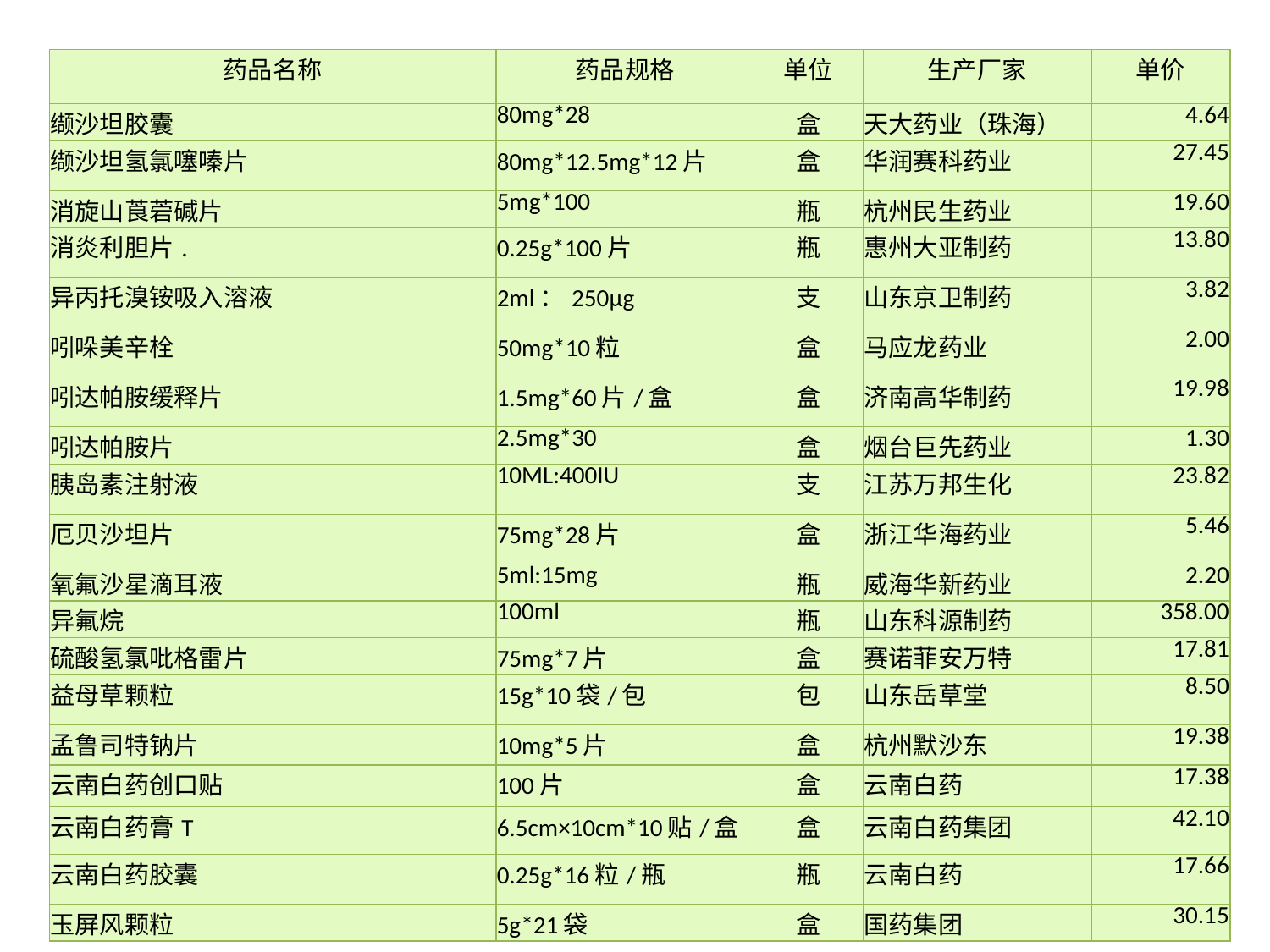

| 药品名称 | 药品规格 | 单位 | 生产厂家 | 单价 |
| --- | --- | --- | --- | --- |
| 缬沙坦胶囊 | 80mg\*28 | 盒 | 天大药业（珠海） | 4.64 |
| 缬沙坦氢氯噻嗪片 | 80mg\*12.5mg\*12片 | 盒 | 华润赛科药业 | 27.45 |
| 消旋山莨菪碱片 | 5mg\*100 | 瓶 | 杭州民生药业 | 19.60 |
| 消炎利胆片. | 0.25g\*100片 | 瓶 | 惠州大亚制药 | 13.80 |
| 异丙托溴铵吸入溶液 | 2ml：250μg | 支 | 山东京卫制药 | 3.82 |
| 吲哚美辛栓 | 50mg\*10粒 | 盒 | 马应龙药业 | 2.00 |
| 吲达帕胺缓释片 | 1.5mg\*60片/盒 | 盒 | 济南高华制药 | 19.98 |
| 吲达帕胺片 | 2.5mg\*30 | 盒 | 烟台巨先药业 | 1.30 |
| 胰岛素注射液 | 10ML:400IU | 支 | 江苏万邦生化 | 23.82 |
| 厄贝沙坦片 | 75mg\*28片 | 盒 | 浙江华海药业 | 5.46 |
| 氧氟沙星滴耳液 | 5ml:15mg | 瓶 | 威海华新药业 | 2.20 |
| 异氟烷 | 100ml | 瓶 | 山东科源制药 | 358.00 |
| 硫酸氢氯吡格雷片 | 75mg\*7片 | 盒 | 赛诺菲安万特 | 17.81 |
| 益母草颗粒 | 15g\*10袋/包 | 包 | 山东岳草堂 | 8.50 |
| 孟鲁司特钠片 | 10mg\*5片 | 盒 | 杭州默沙东 | 19.38 |
| 云南白药创口贴 | 100片 | 盒 | 云南白药 | 17.38 |
| 云南白药膏T | 6.5cm×10cm\*10贴/盒 | 盒 | 云南白药集团 | 42.10 |
| 云南白药胶囊 | 0.25g\*16粒/瓶 | 瓶 | 云南白药 | 17.66 |
| 玉屏风颗粒 | 5g\*21袋 | 盒 | 国药集团 | 30.15 |